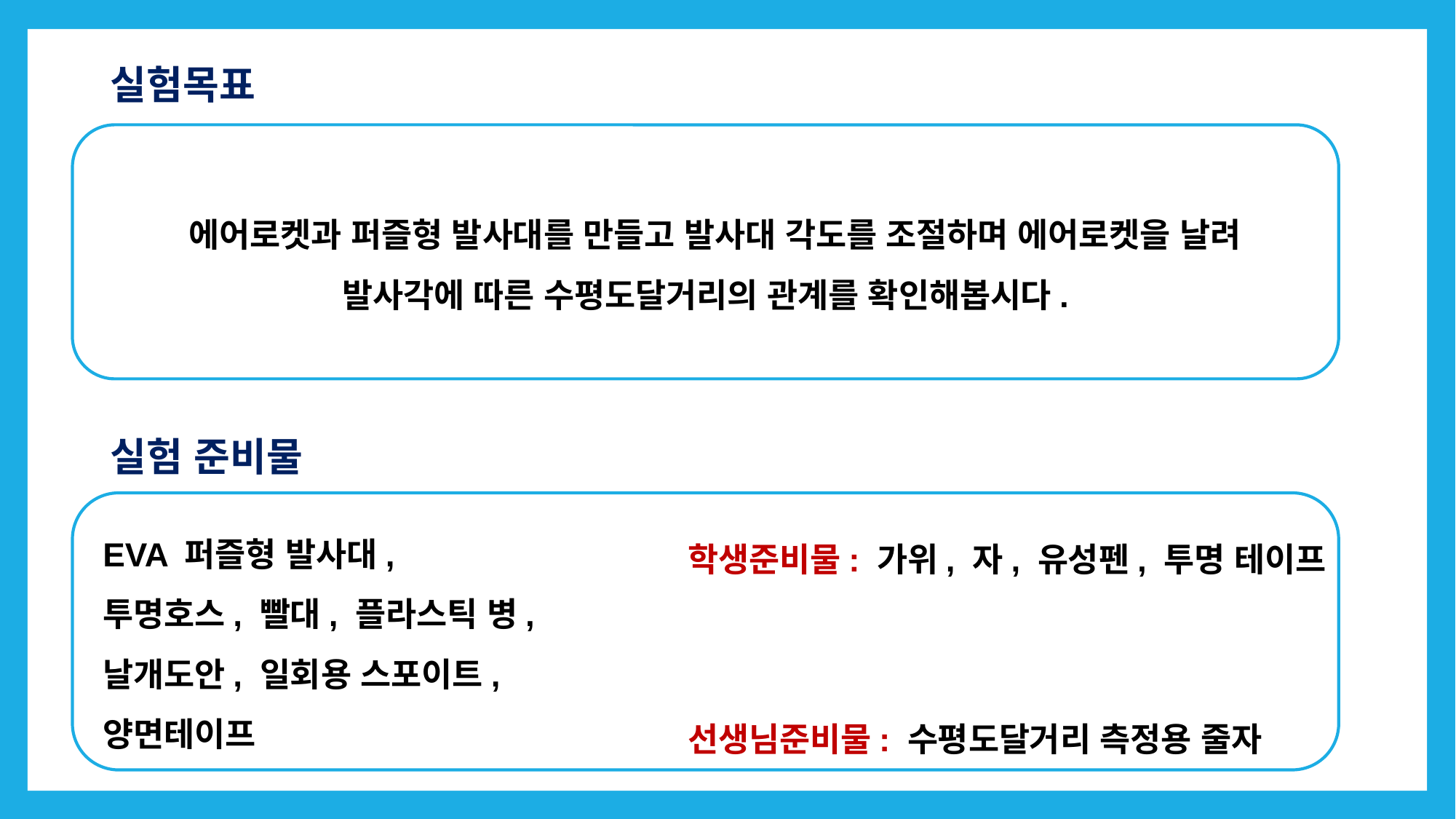

실험목표
 에어로켓과 퍼즐형 발사대를 만들고 발사대 각도를 조절하며 에어로켓을 날려
발사각에 따른 수평도달거리의 관계를 확인해봅시다.
실험 준비물

EVA 퍼즐형 발사대,
투명호스, 빨대, 플라스틱 병,
날개도안, 일회용 스포이트,
양면테이프
학생준비물: 가위, 자, 유성펜, 투명 테이프

선생님준비물: 수평도달거리 측정용 줄자